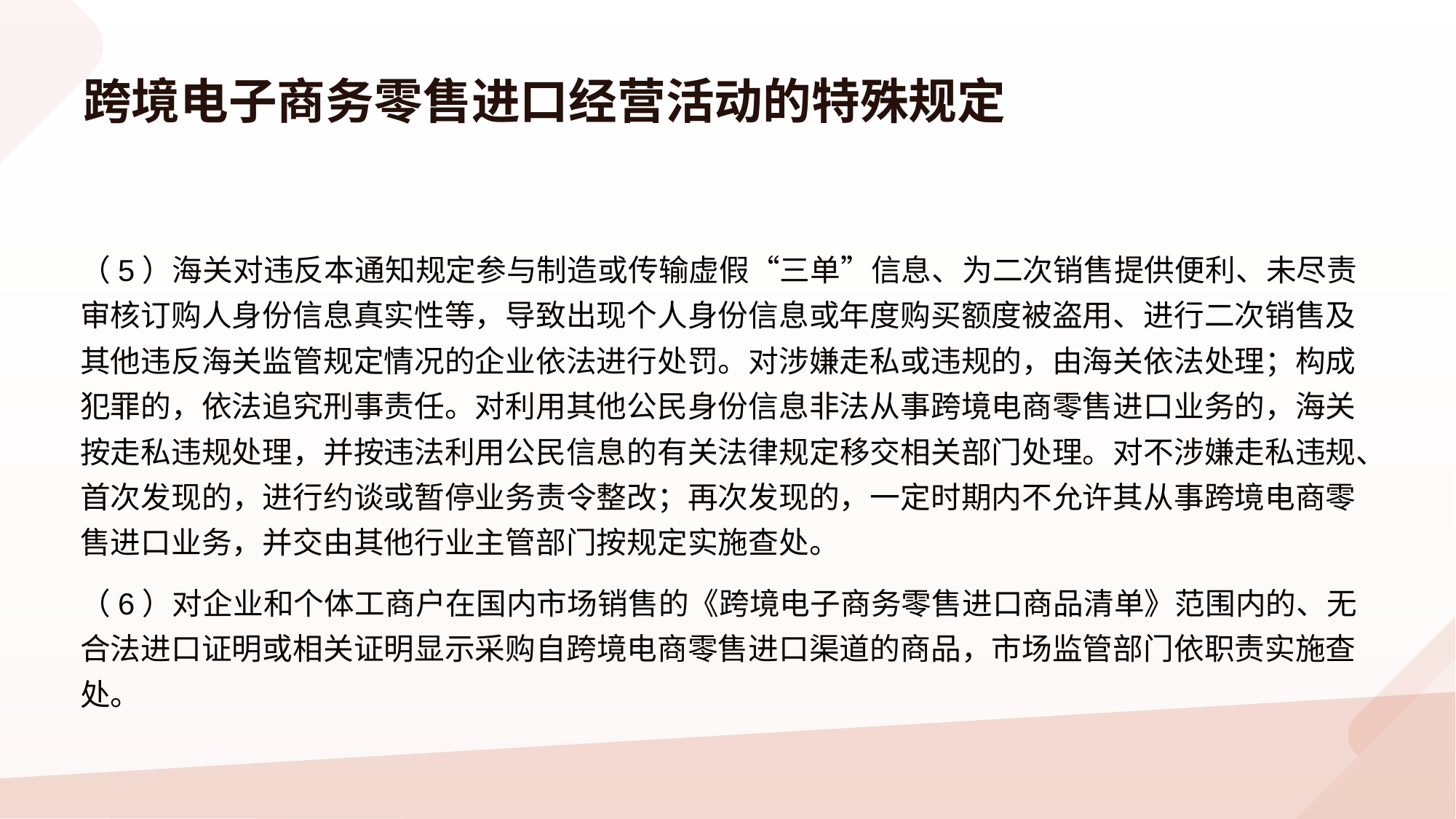

# 跨境电子商务零售进口经营活动的特殊规定
（5）海关对违反本通知规定参与制造或传输虚假“三单”信息、为二次销售提供便利、未尽责审核订购人身份信息真实性等，导致出现个人身份信息或年度购买额度被盗用、进行二次销售及其他违反海关监管规定情况的企业依法进行处罚。对涉嫌走私或违规的，由海关依法处理；构成犯罪的，依法追究刑事责任。对利用其他公民身份信息非法从事跨境电商零售进口业务的，海关按走私违规处理，并按违法利用公民信息的有关法律规定移交相关部门处理。对不涉嫌走私违规、首次发现的，进行约谈或暂停业务责令整改；再次发现的，一定时期内不允许其从事跨境电商零售进口业务，并交由其他行业主管部门按规定实施查处。
（6）对企业和个体工商户在国内市场销售的《跨境电子商务零售进口商品清单》范围内的、无合法进口证明或相关证明显示采购自跨境电商零售进口渠道的商品，市场监管部门依职责实施查处。